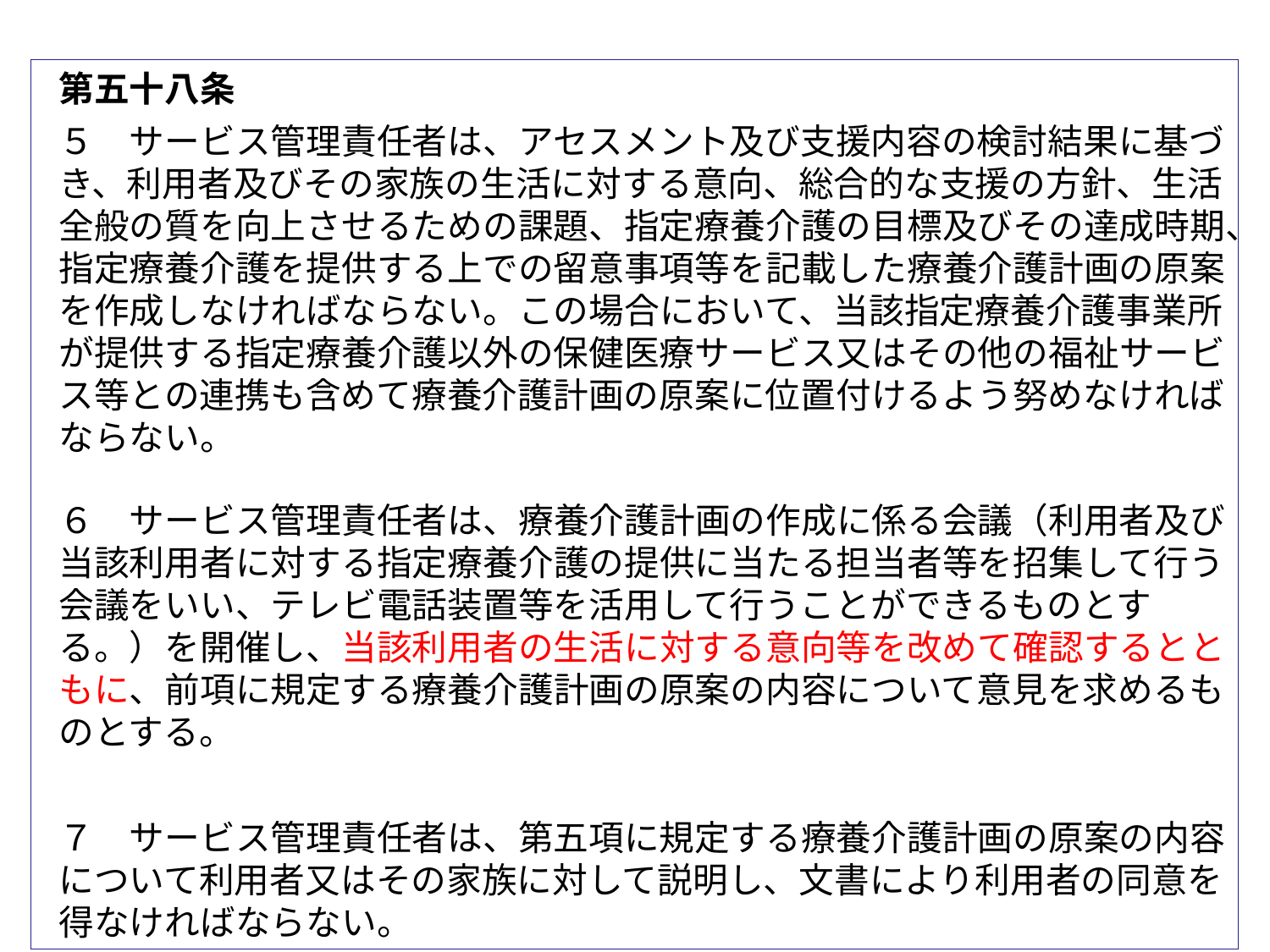

第五十八条
５　サービス管理責任者は、アセスメント及び支援内容の検討結果に基づき、利用者及びその家族の生活に対する意向、総合的な支援の方針、生活全般の質を向上させるための課題、指定療養介護の目標及びその達成時期、指定療養介護を提供する上での留意事項等を記載した療養介護計画の原案を作成しなければならない。この場合において、当該指定療養介護事業所が提供する指定療養介護以外の保健医療サービス又はその他の福祉サービス等との連携も含めて療養介護計画の原案に位置付けるよう努めなければならない。

６　サービス管理責任者は、療養介護計画の作成に係る会議（利用者及び当該利用者に対する指定療養介護の提供に当たる担当者等を招集して行う会議をいい、テレビ電話装置等を活用して行うことができるものとする。）を開催し、当該利用者の生活に対する意向等を改めて確認するとともに、前項に規定する療養介護計画の原案の内容について意見を求めるものとする。

７　サービス管理責任者は、第五項に規定する療養介護計画の原案の内容について利用者又はその家族に対して説明し、文書により利用者の同意を得なければならない。